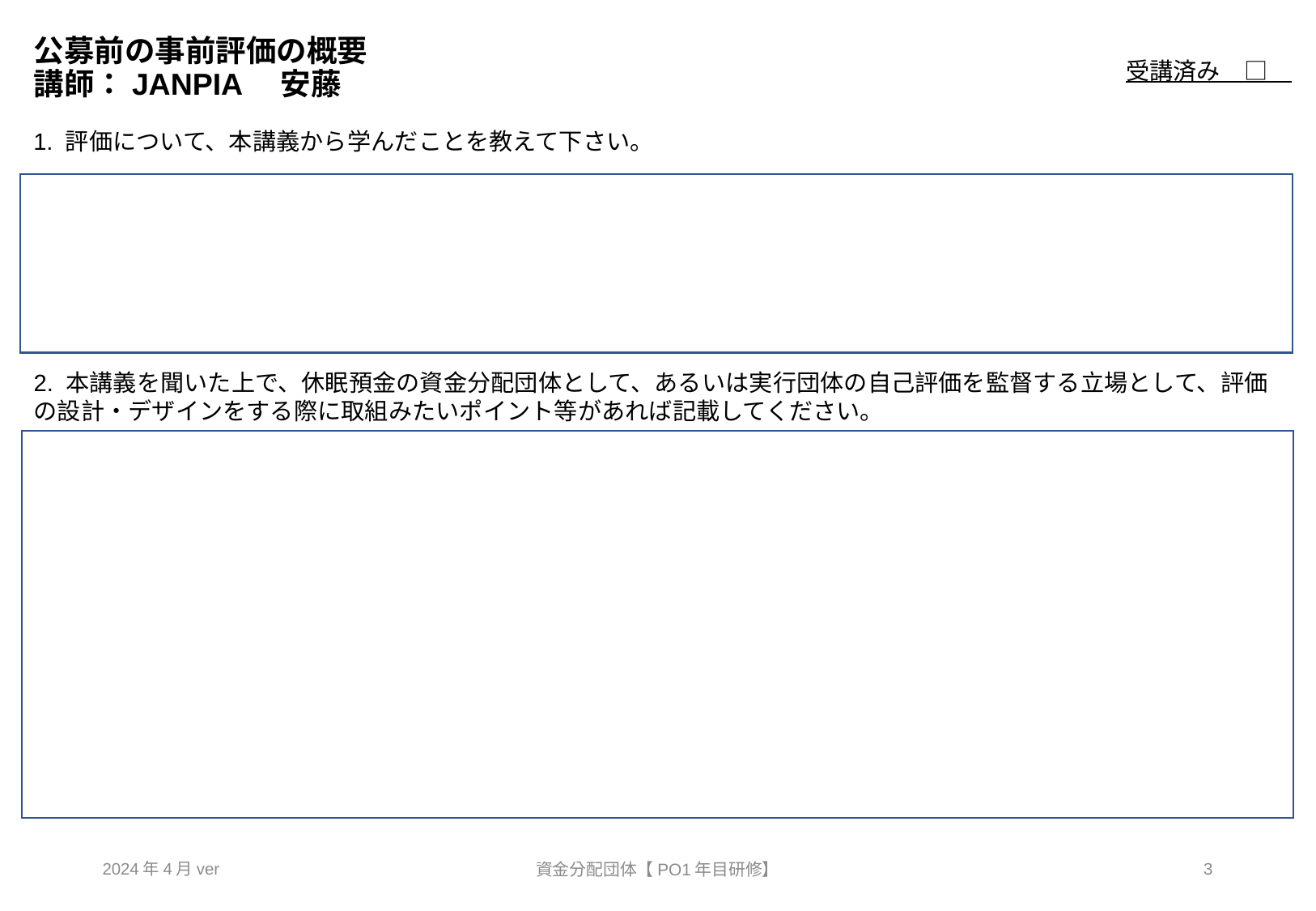

# 公募前の事前評価の概要 講師：JANPIA　安藤
受講済み　□
1. 評価について、本講義から学んだことを教えて下さい。

2. 本講義を聞いた上で、休眠預金の資金分配団体として、あるいは実行団体の自己評価を監督する立場として、評価の設計・デザインをする際に取組みたいポイント等があれば記載してください。

2024年4月ver
資金分配団体【PO1年目研修】
3